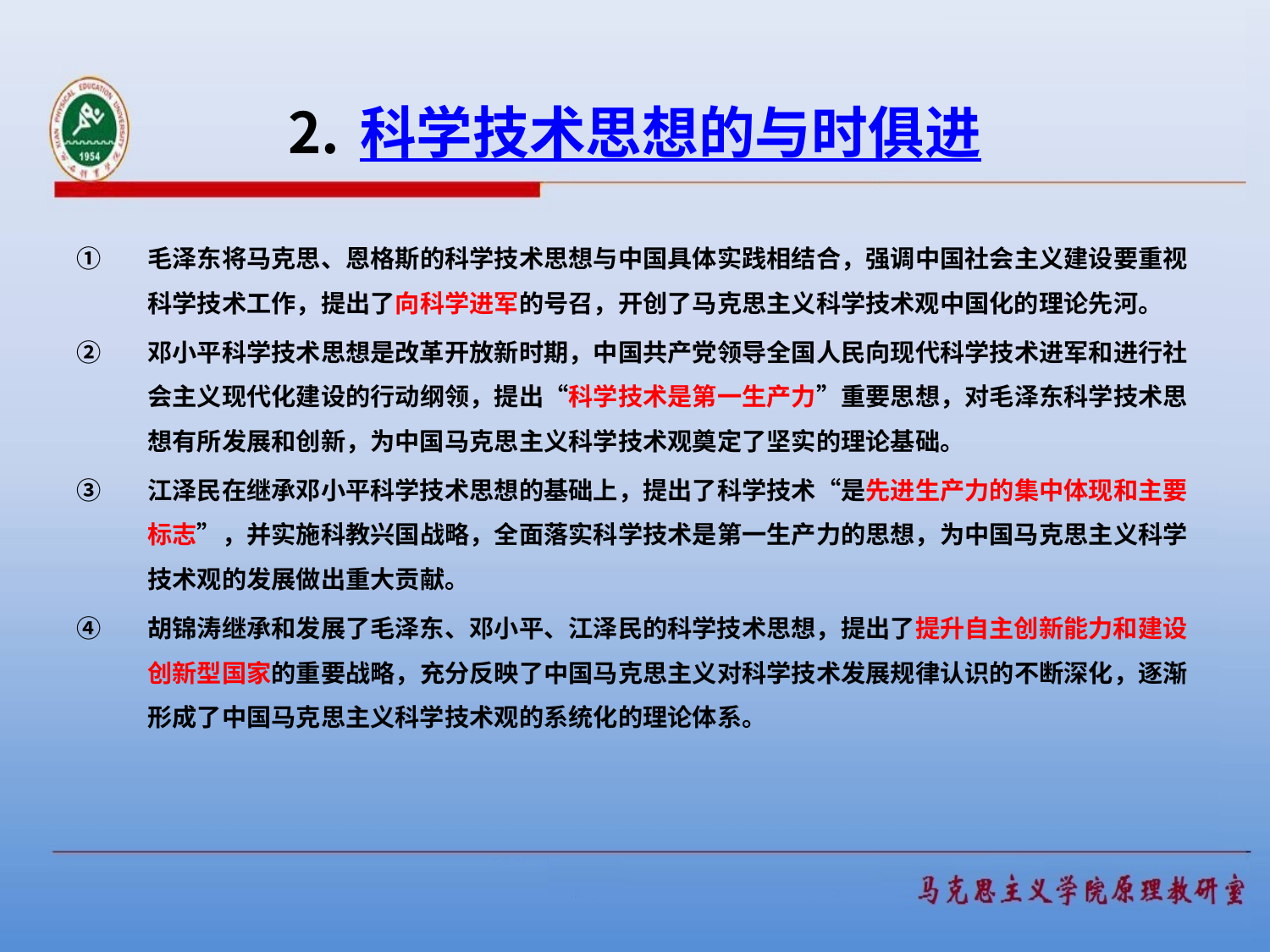

# 科学技术思想的与时俱进
毛泽东将马克思、恩格斯的科学技术思想与中国具体实践相结合，强调中国社会主义建设要重视科学技术工作，提出了向科学进军的号召，开创了马克思主义科学技术观中国化的理论先河。
邓小平科学技术思想是改革开放新时期，中国共产党领导全国人民向现代科学技术进军和进行社会主义现代化建设的行动纲领，提出“科学技术是第一生产力”重要思想，对毛泽东科学技术思想有所发展和创新，为中国马克思主义科学技术观奠定了坚实的理论基础。
江泽民在继承邓小平科学技术思想的基础上，提出了科学技术“是先进生产力的集中体现和主要标志”，并实施科教兴国战略，全面落实科学技术是第一生产力的思想，为中国马克思主义科学技术观的发展做出重大贡献。
胡锦涛继承和发展了毛泽东、邓小平、江泽民的科学技术思想，提出了提升自主创新能力和建设创新型国家的重要战略，充分反映了中国马克思主义对科学技术发展规律认识的不断深化，逐渐形成了中国马克思主义科学技术观的系统化的理论体系。